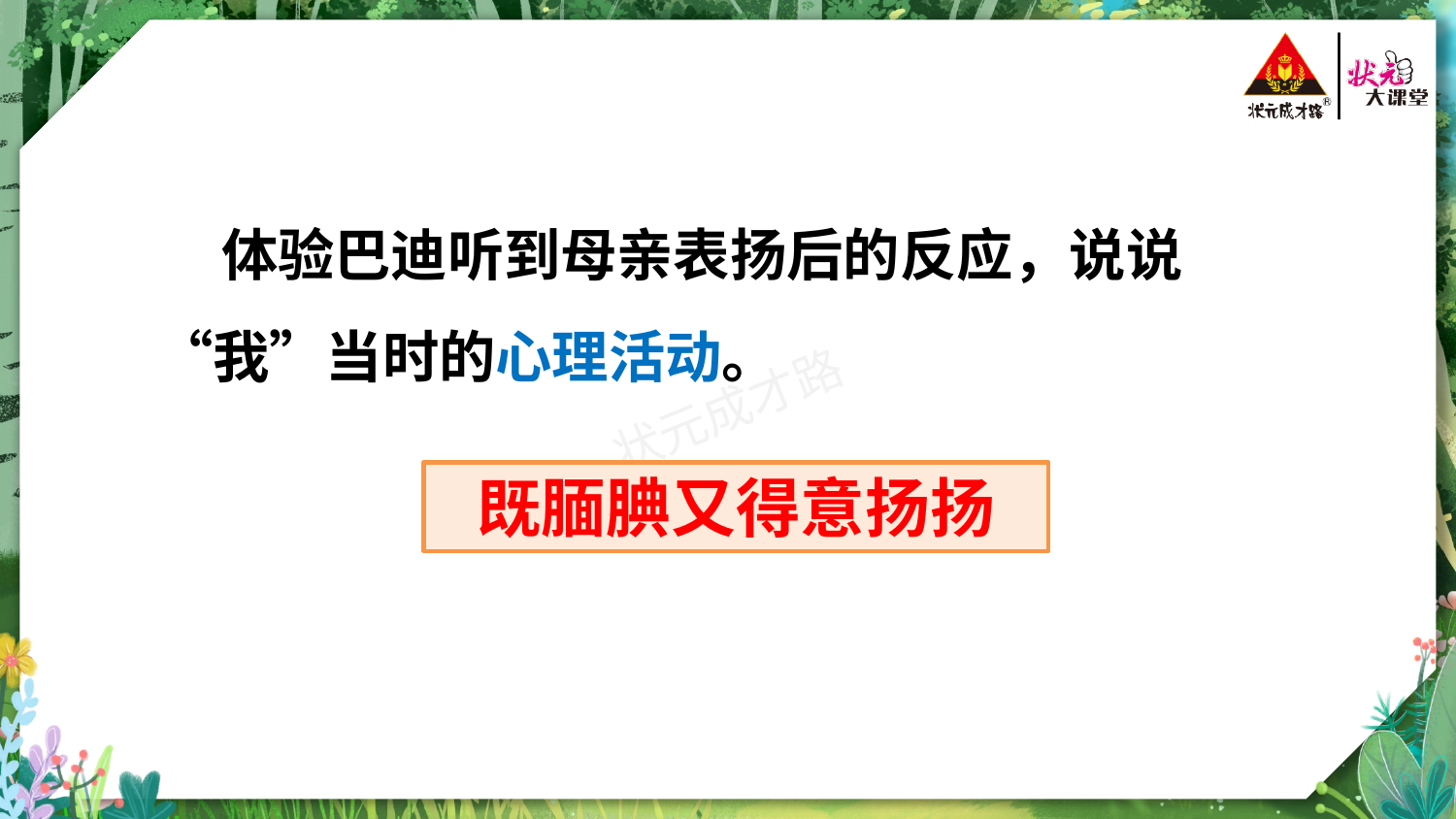

体验巴迪听到母亲表扬后的反应，说说“我”当时的心理活动。
既腼腆又得意扬扬